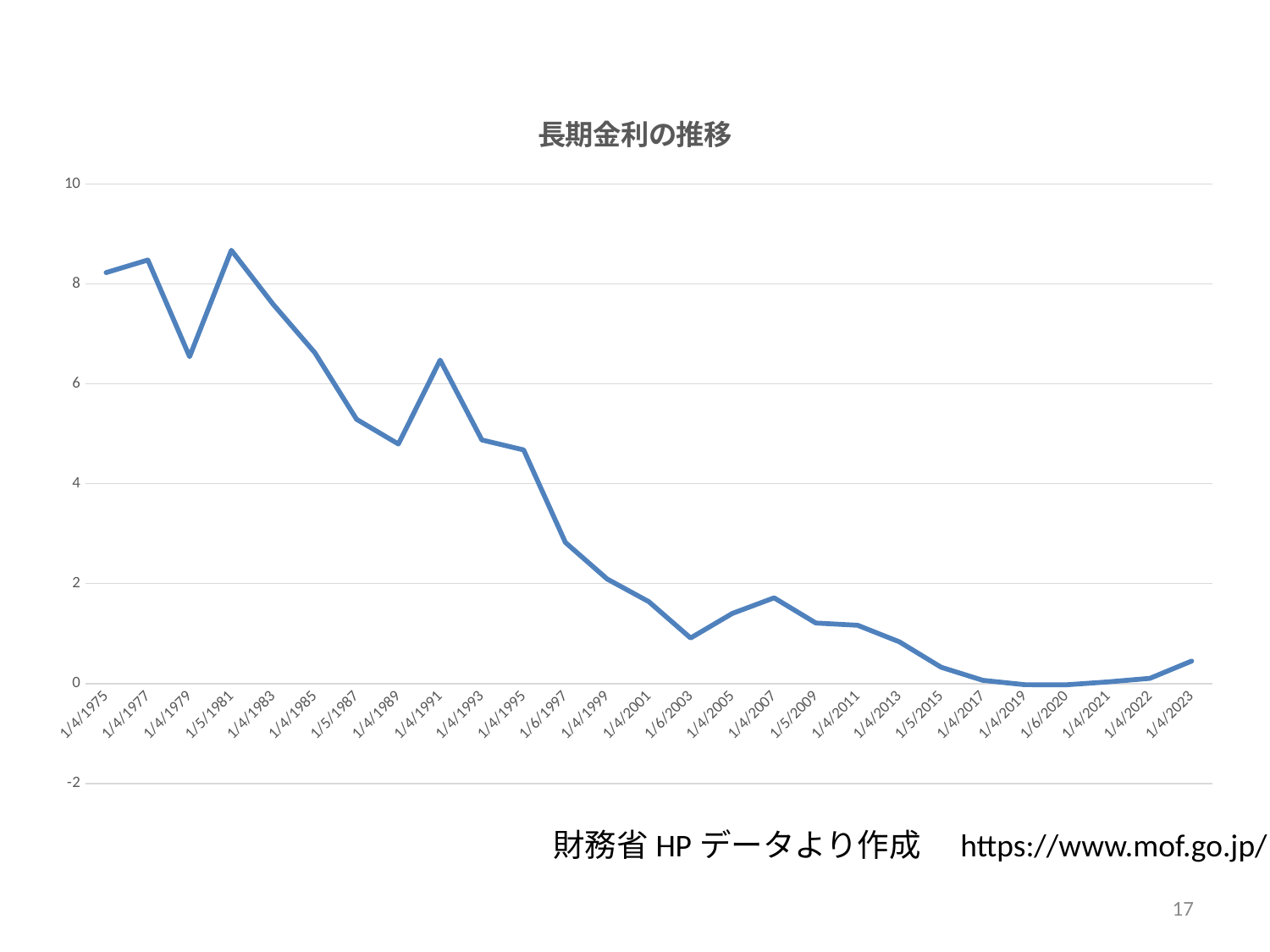

### Chart: 長期金利の推移

| Category |  |
|---|---|
| 27398 | 8.227 |
| 28129 | 8.479 |
| 28859 | 6.544 |
| 29591 | 8.674 |
| 30320 | 7.594 |
| 31051 | 6.623 |
| 31782 | 5.29 |
| 32512 | 4.796 |
| 33242 | 6.475 |
| 33973 | 4.877 |
| 34703 | 4.677 |
| 35436 | 2.824 |
| 36164 | 2.093 |
| 36895 | 1.639 |
| 37627 | 0.911 |
| 38356 | 1.404 |
| 39086 | 1.716 |
| 39818 | 1.212 |
| 40547 | 1.167 |
| 41278 | 0.835 |
| 42009 | 0.326 |
| 42739 | 0.064 |
| 43469 | -0.023 |
| 43836 | -0.025 |
| 44200 | 0.033 |
| 44565 | 0.104 |
| 44930 | 0.45 |
財務省HPデータより作成　https://www.mof.go.jp/
17